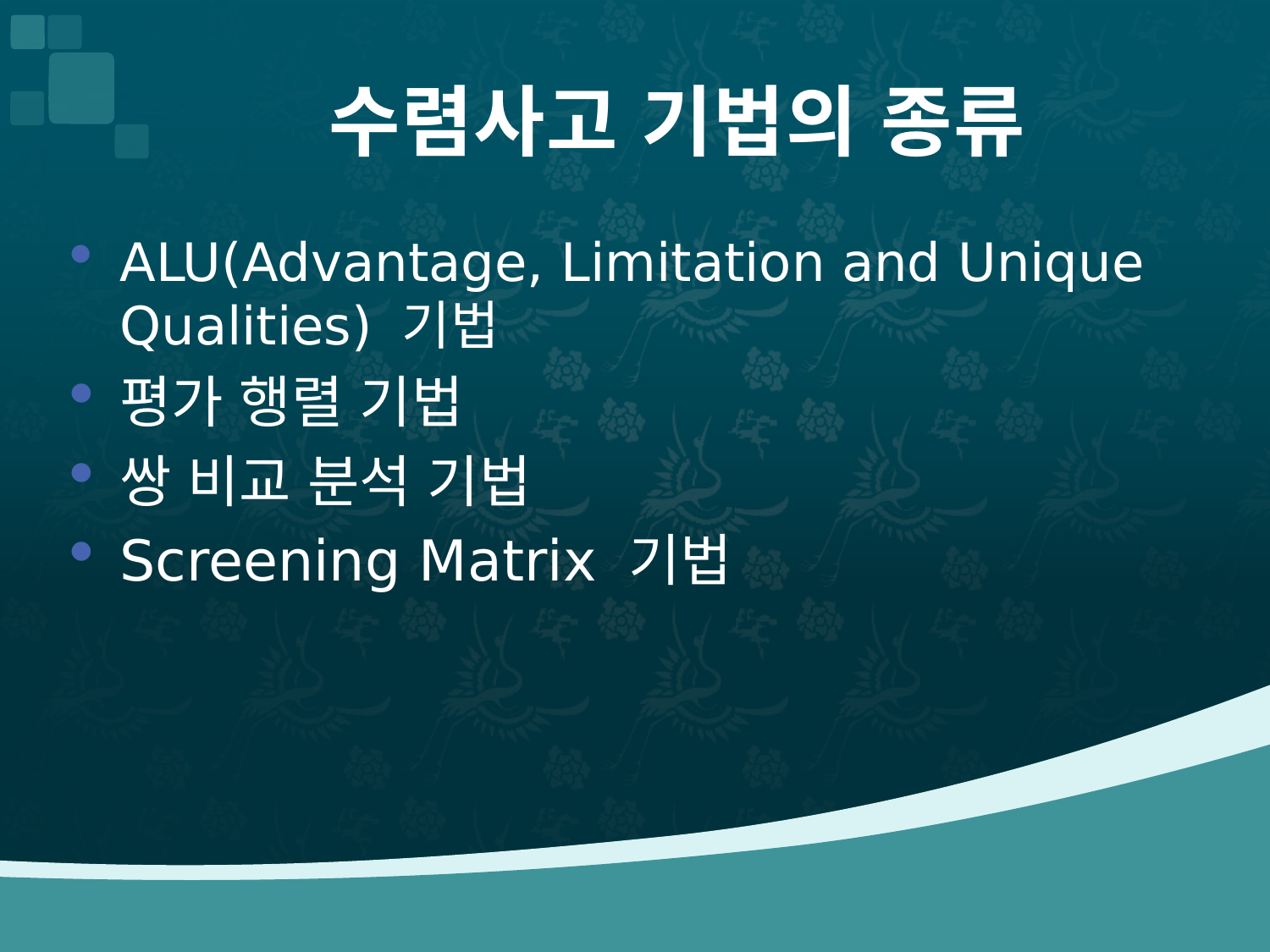

# 수렴사고 기법의 종류
ALU(Advantage, Limitation and Unique Qualities) 기법
평가 행렬 기법
쌍 비교 분석 기법
Screening Matrix 기법